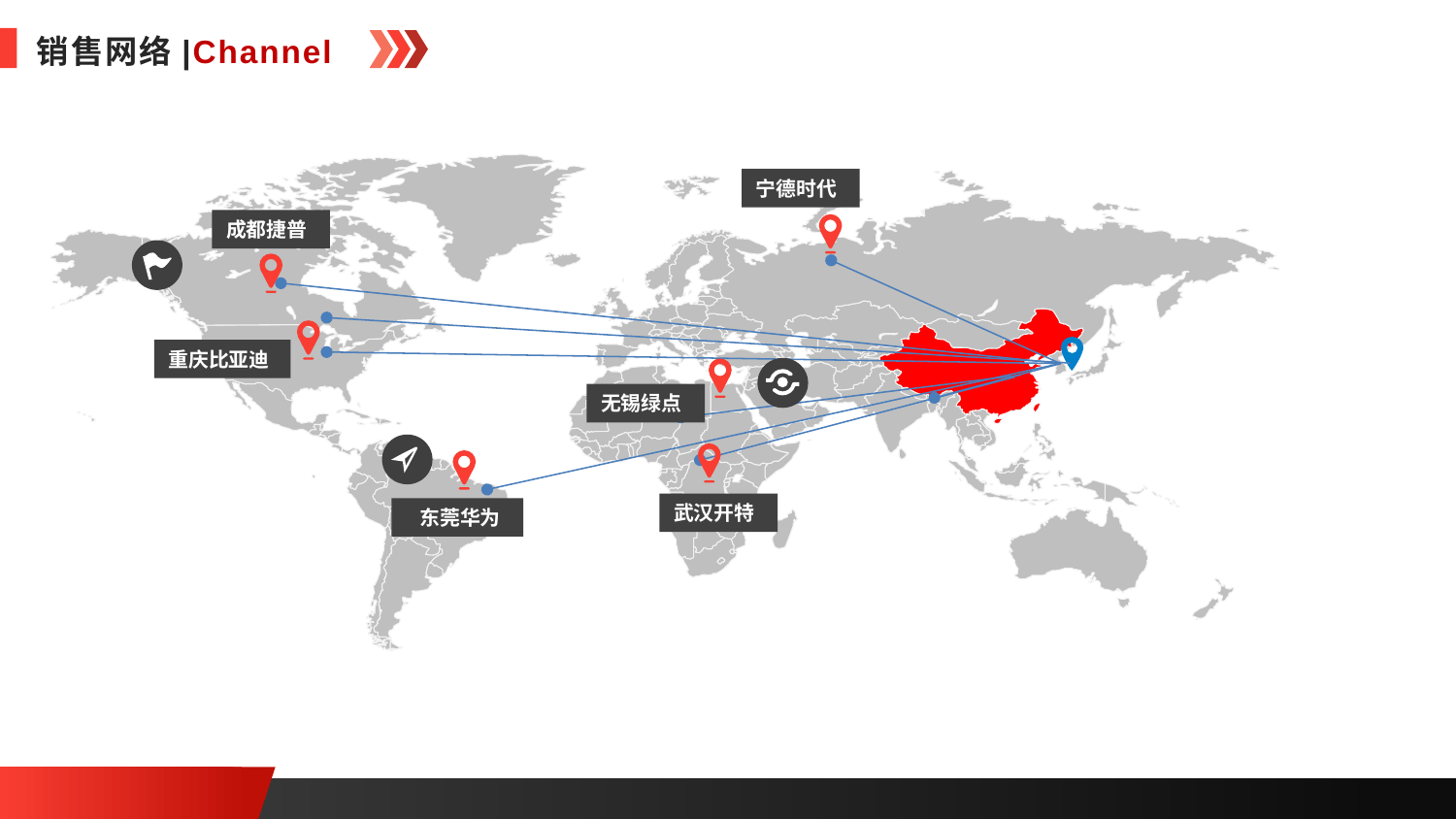

销售网络|Channel

宁德时代
成都捷普

重庆比亚迪

无锡绿点

武汉开特
  东莞华为